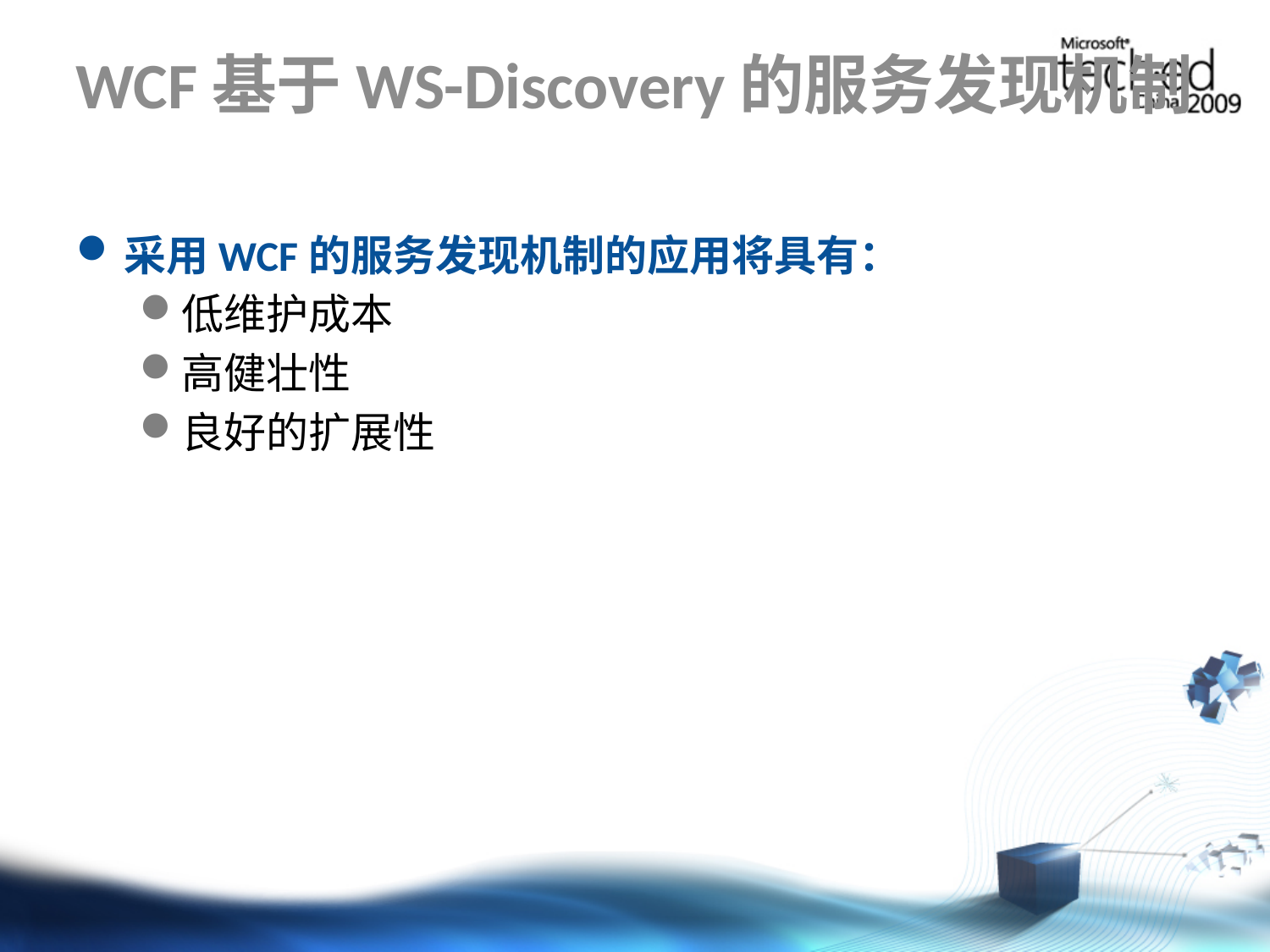

# WCF基于WS-Discovery的服务发现机制
采用WCF的服务发现机制的应用将具有：
低维护成本
高健壮性
良好的扩展性